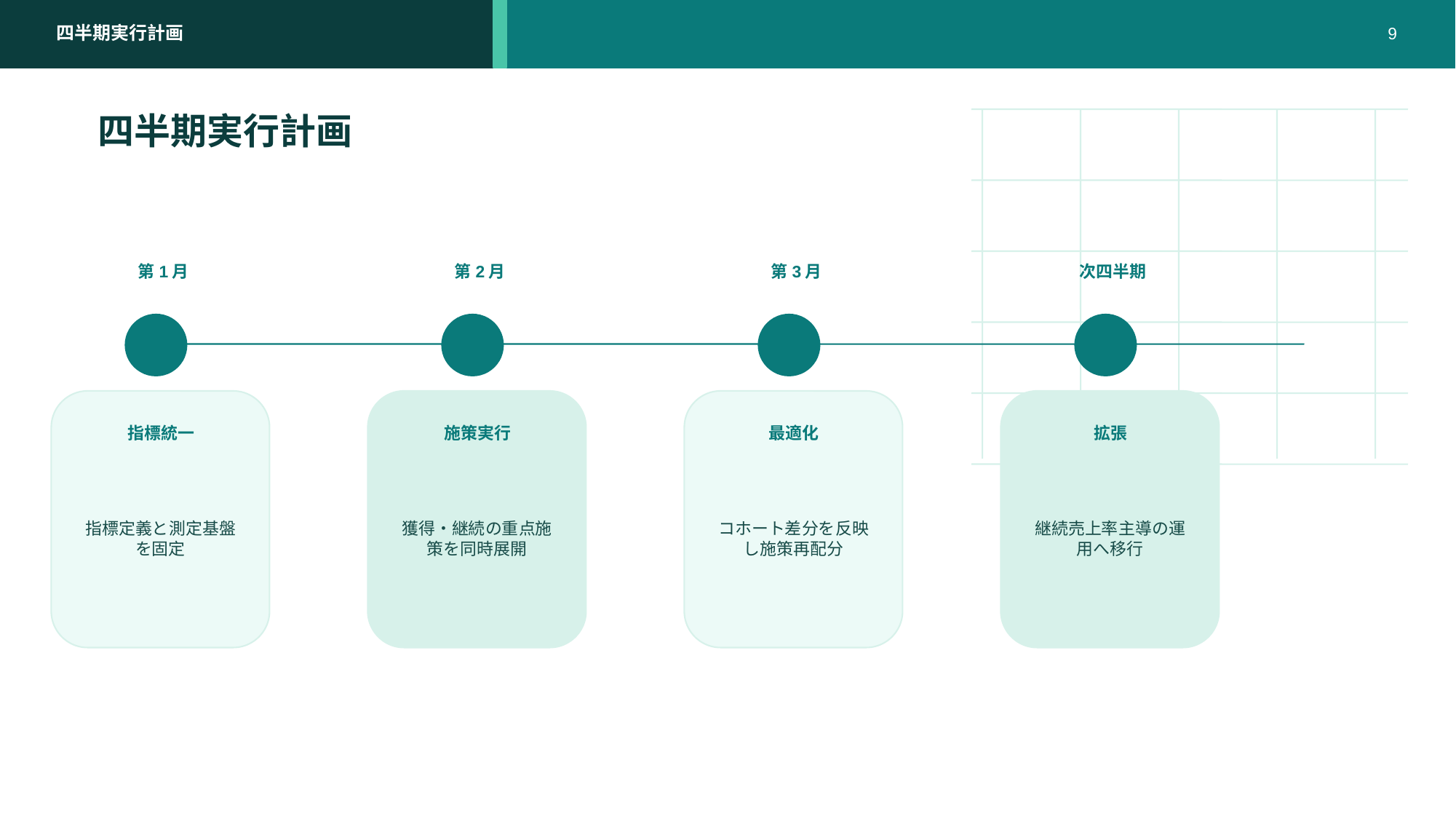

四半期実行計画
9
四半期実行計画

第1月
第2月
第3月
次四半期

指標統一
施策実行
最適化
拡張
指標定義と測定基盤を固定
獲得・継続の重点施策を同時展開
コホート差分を反映し施策再配分
継続売上率主導の運用へ移行